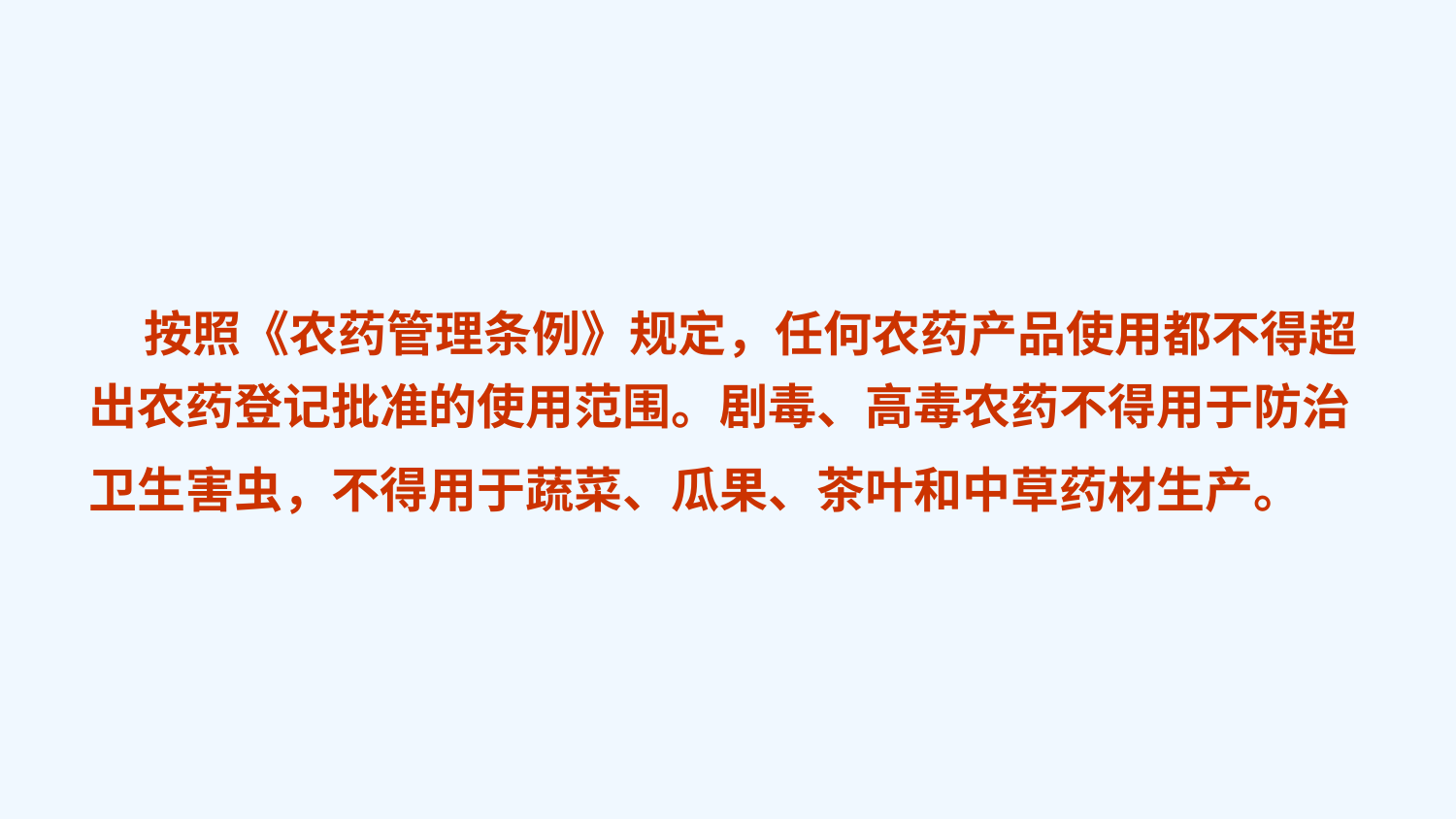

按照《农药管理条例》规定，任何农药产品使用都不得超出农药登记批准的使用范围。剧毒、高毒农药不得用于防治卫生害虫，不得用于蔬菜、瓜果、茶叶和中草药材生产。